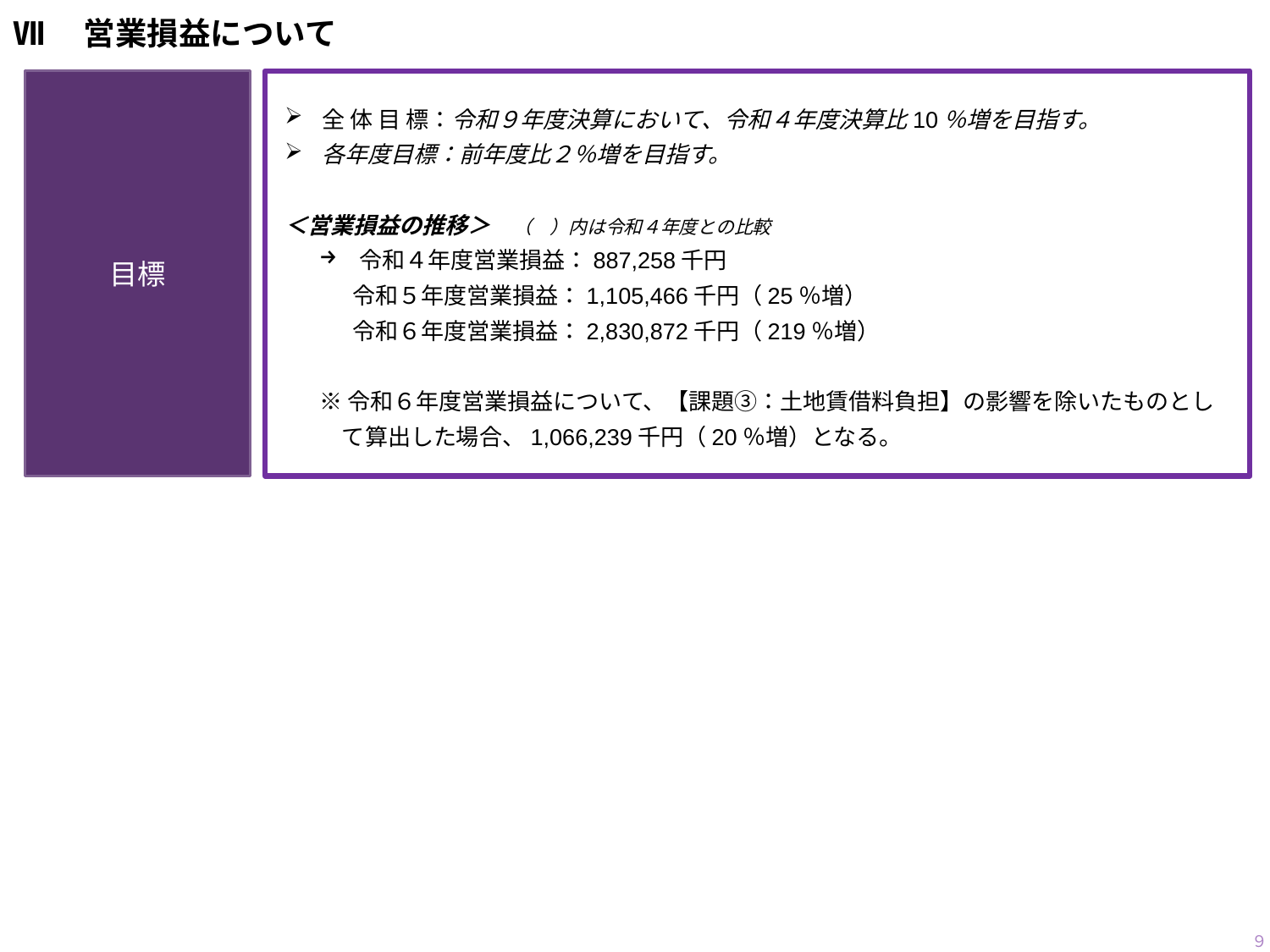

Ⅶ　営業損益について
目標
全 体 目 標：令和９年度決算において、令和４年度決算比10％増を目指す。
各年度目標：前年度比２％増を目指す。

＜営業損益の推移＞　（　）内は令和４年度との比較
令和４年度営業損益：887,258千円
　  令和５年度営業損益：1,105,466千円（25％増）
　  令和６年度営業損益：2,830,872千円（219％増）

※令和６年度営業損益について、【課題③：土地賃借料負担】の影響を除いたものとし
　て算出した場合、1,066,239千円（20％増）となる。
９